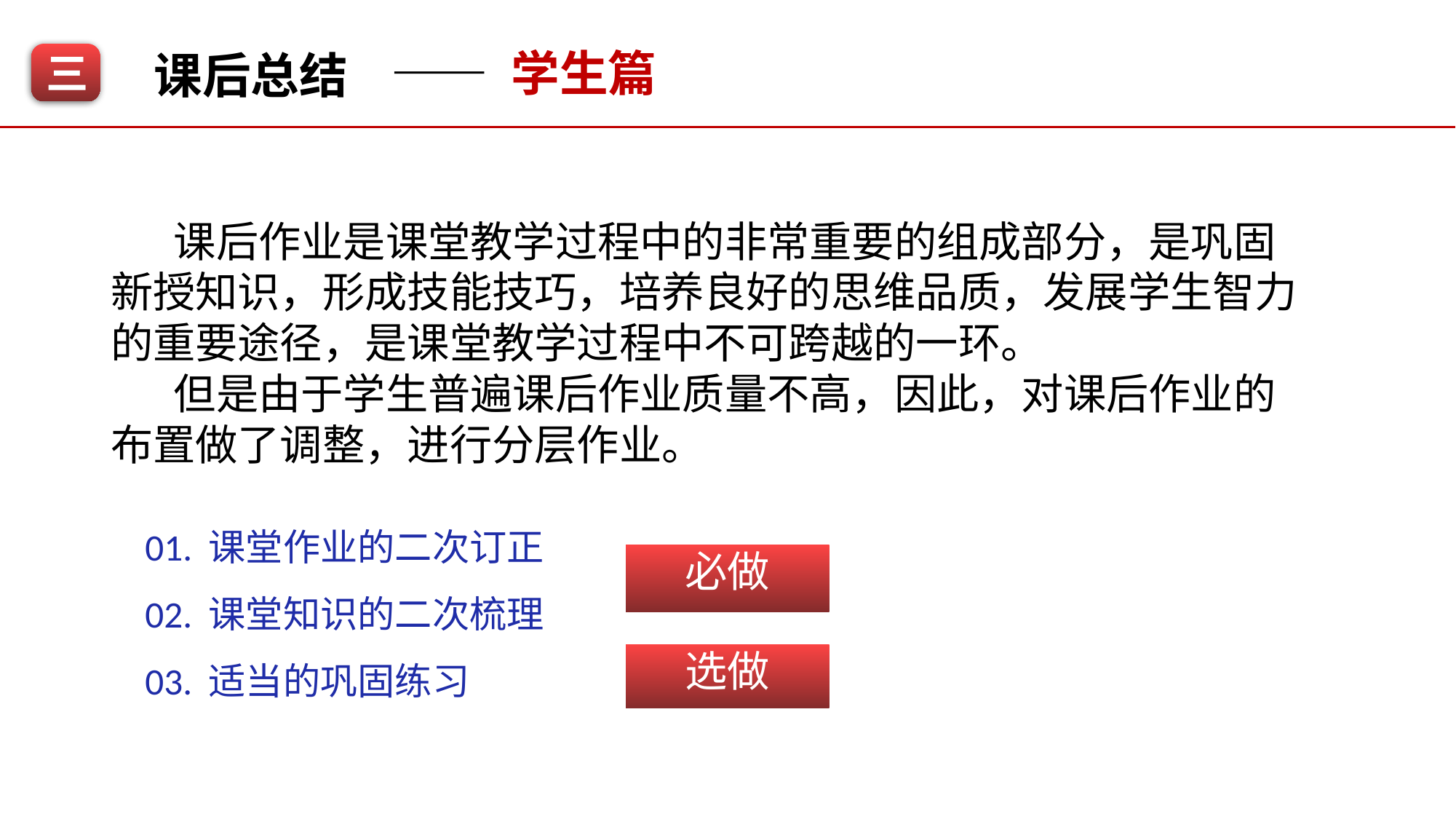

—— 学生篇
课后总结
三
课后作业是课堂教学过程中的非常重要的组成部分，是巩固新授知识，形成技能技巧，培养良好的思维品质，发展学生智力的重要途径，是课堂教学过程中不可跨越的一环。
但是由于学生普遍课后作业质量不高，因此，对课后作业的布置做了调整，进行分层作业。
01. 课堂作业的二次订正
02. 课堂知识的二次梳理
03. 适当的巩固练习
必做
选做